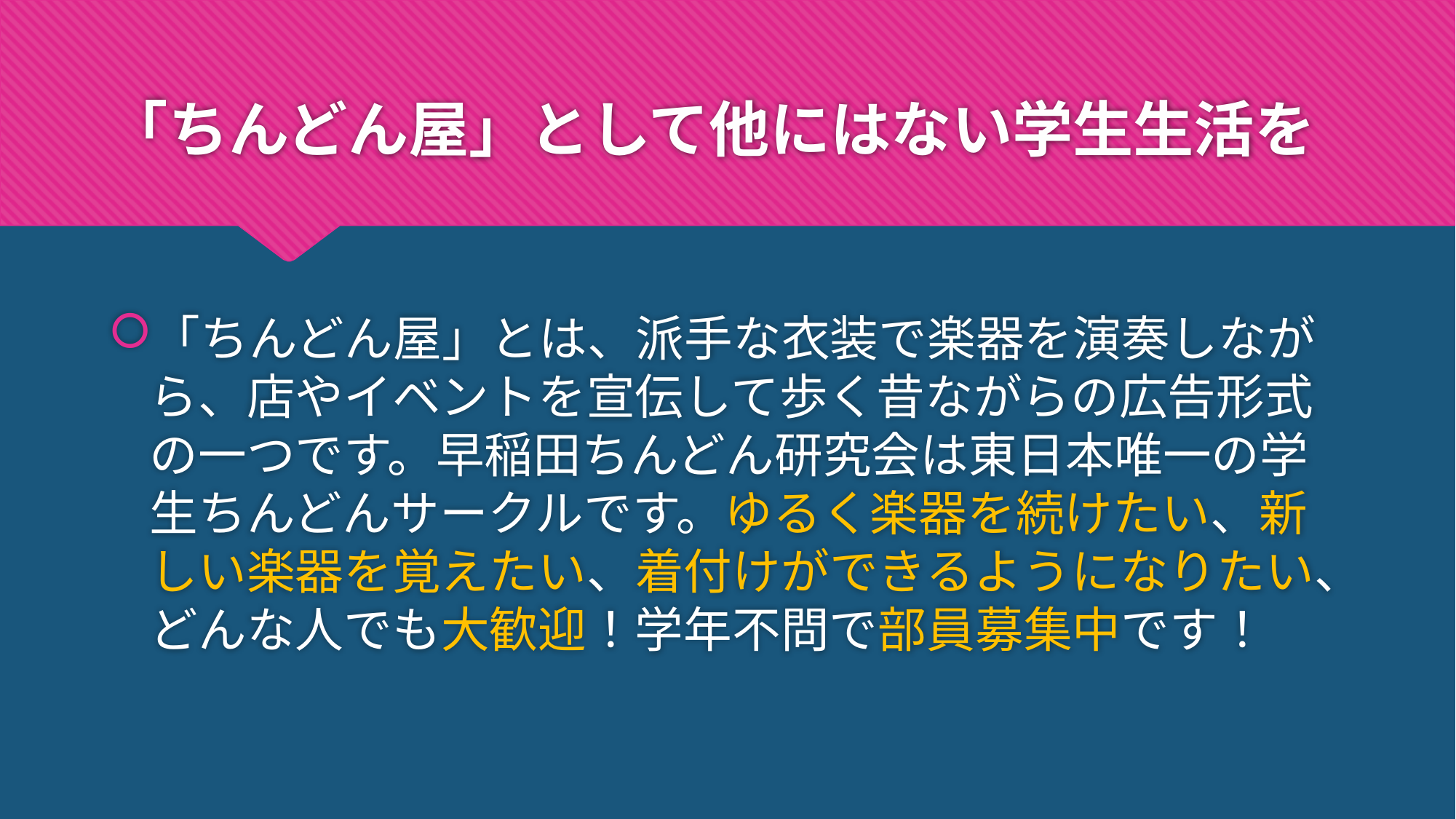

# 「ちんどん屋」として他にはない学生生活を
「ちんどん屋」とは、派手な衣装で楽器を演奏しながら、店やイベントを宣伝して歩く昔ながらの広告形式の一つです。早稲田ちんどん研究会は東日本唯一の学生ちんどんサークルです。ゆるく楽器を続けたい、新しい楽器を覚えたい、着付けができるようになりたい、どんな人でも大歓迎！学年不問で部員募集中です！